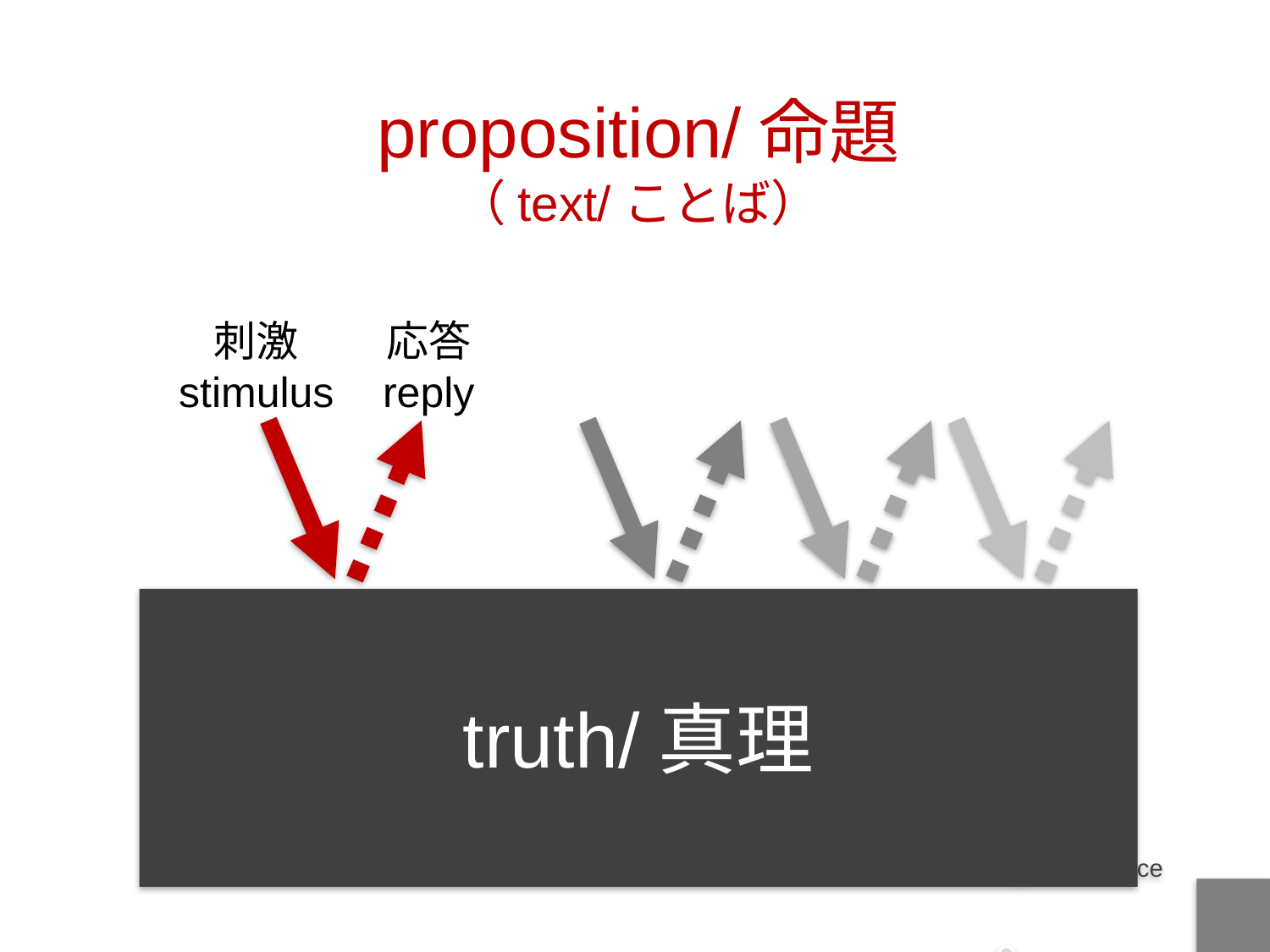

proposition/命題
（text/ことば）
刺激
stimulus
応答
reply

truth/真理